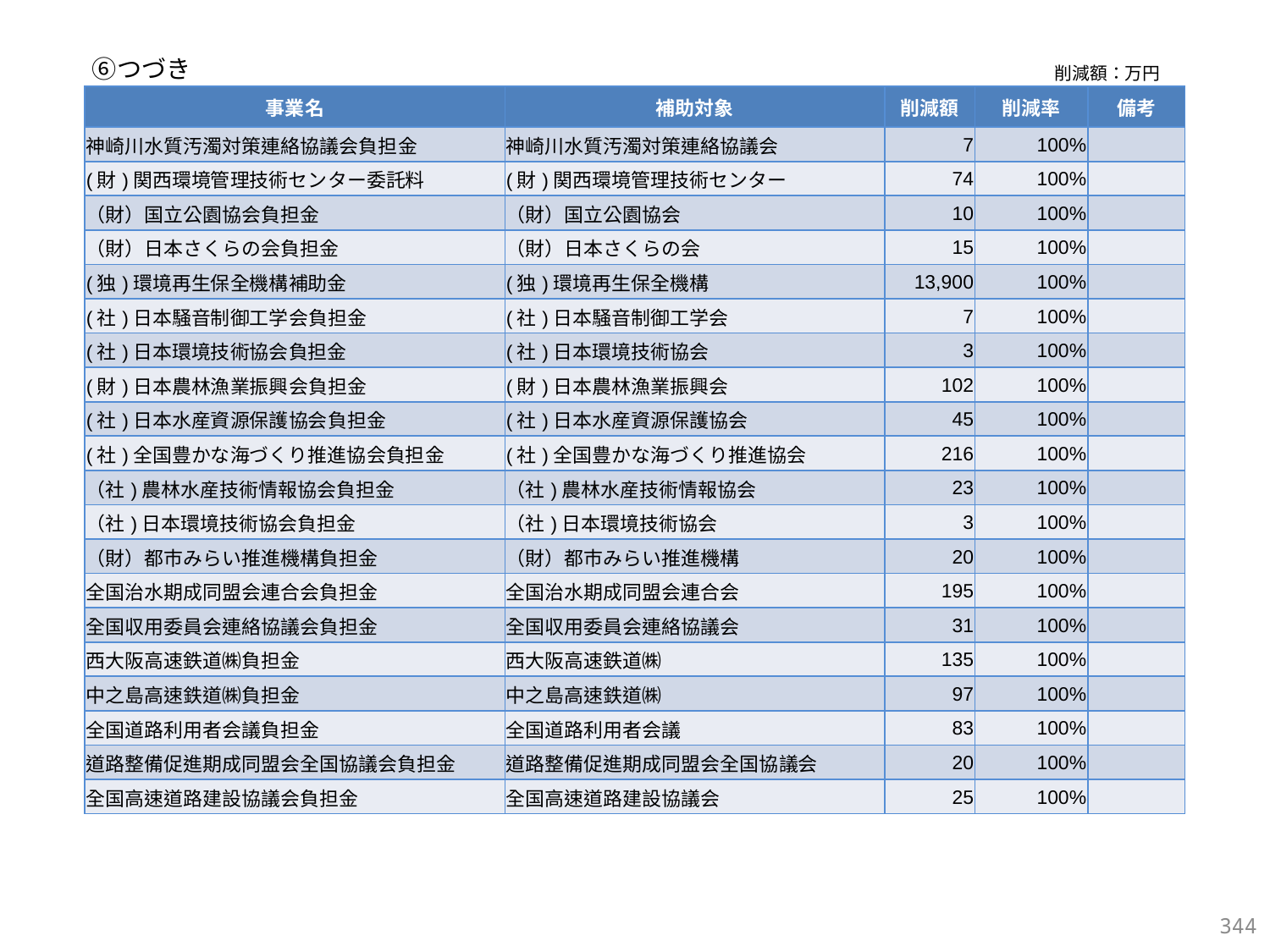

⑥つづき
削減額：万円
| 事業名 | 補助対象 | 削減額 | 削減率 | 備考 |
| --- | --- | --- | --- | --- |
| 神崎川水質汚濁対策連絡協議会負担金 | 神崎川水質汚濁対策連絡協議会 | 7 | 100% |  |
| (財)関西環境管理技術センター委託料 | (財)関西環境管理技術センター | 74 | 100% |  |
| （財）国立公園協会負担金 | （財）国立公園協会 | 10 | 100% |  |
| （財）日本さくらの会負担金 | （財）日本さくらの会 | 15 | 100% |  |
| (独)環境再生保全機構補助金 | (独)環境再生保全機構 | 13,900 | 100% |  |
| (社)日本騒音制御工学会負担金 | (社)日本騒音制御工学会 | 7 | 100% |  |
| (社)日本環境技術協会負担金 | (社)日本環境技術協会 | 3 | 100% |  |
| (財)日本農林漁業振興会負担金 | (財)日本農林漁業振興会 | 102 | 100% |  |
| (社)日本水産資源保護協会負担金 | (社)日本水産資源保護協会 | 45 | 100% |  |
| (社)全国豊かな海づくり推進協会負担金 | (社)全国豊かな海づくり推進協会 | 216 | 100% |  |
| （社)農林水産技術情報協会負担金 | （社)農林水産技術情報協会 | 23 | 100% |  |
| （社)日本環境技術協会負担金 | （社)日本環境技術協会 | 3 | 100% |  |
| （財）都市みらい推進機構負担金 | （財）都市みらい推進機構 | 20 | 100% |  |
| 全国治水期成同盟会連合会負担金 | 全国治水期成同盟会連合会 | 195 | 100% |  |
| 全国収用委員会連絡協議会負担金 | 全国収用委員会連絡協議会 | 31 | 100% |  |
| 西大阪高速鉄道㈱負担金 | 西大阪高速鉄道㈱ | 135 | 100% |  |
| 中之島高速鉄道㈱負担金 | 中之島高速鉄道㈱ | 97 | 100% |  |
| 全国道路利用者会議負担金 | 全国道路利用者会議 | 83 | 100% |  |
| 道路整備促進期成同盟会全国協議会負担金 | 道路整備促進期成同盟会全国協議会 | 20 | 100% |  |
| 全国高速道路建設協議会負担金 | 全国高速道路建設協議会 | 25 | 100% |  |
344